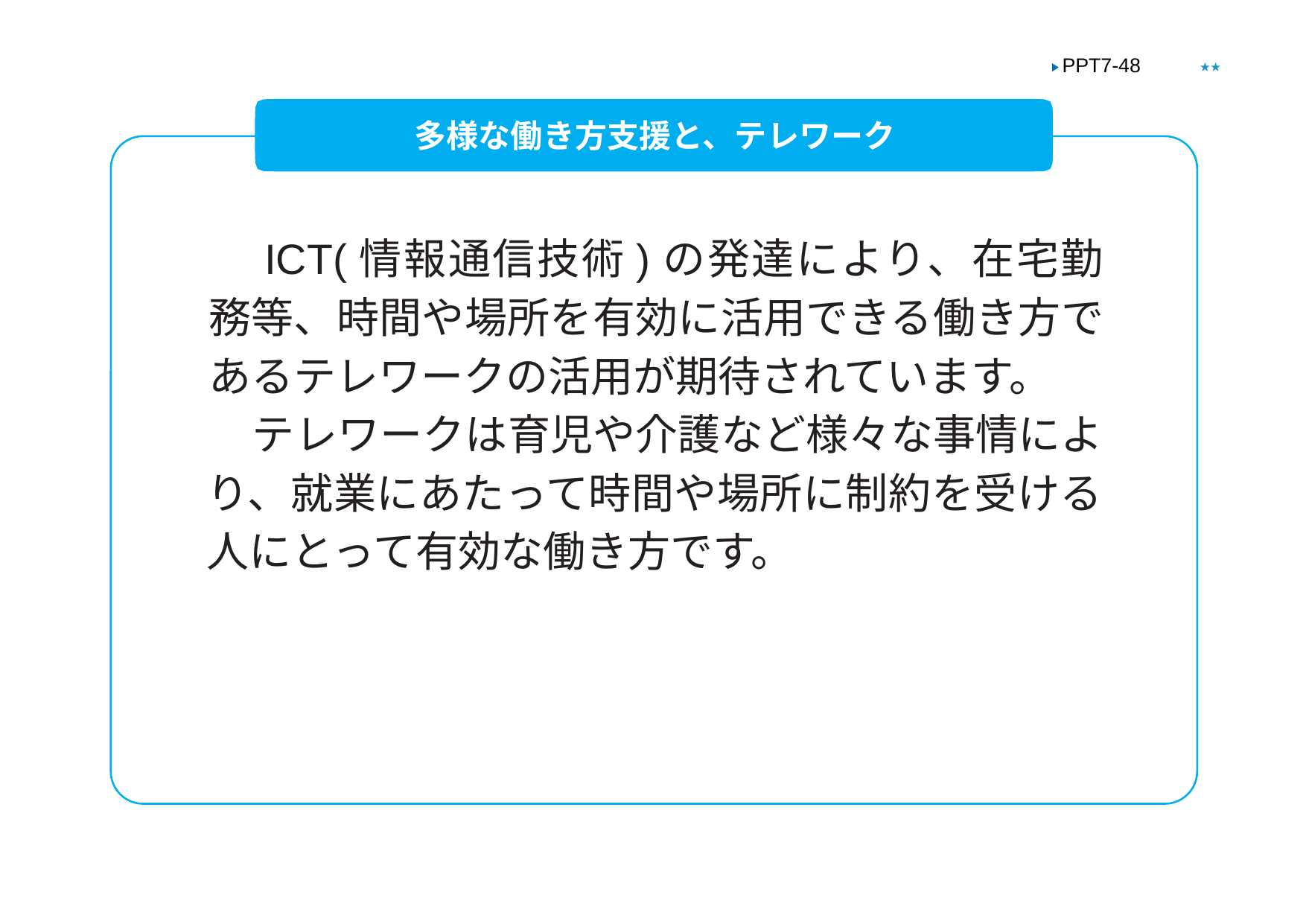

★★
▶ PPT7-48

多様な働き方支援と、テレワーク

　ICT(情報通信技術)の発達により、在宅勤務等、時間や場所を有効に活用できる働き方であるテレワークの活用が期待されています。
　テレワークは育児や介護など様々な事情により、就業にあたって時間や場所に制約を受ける人にとって有効な働き方です。